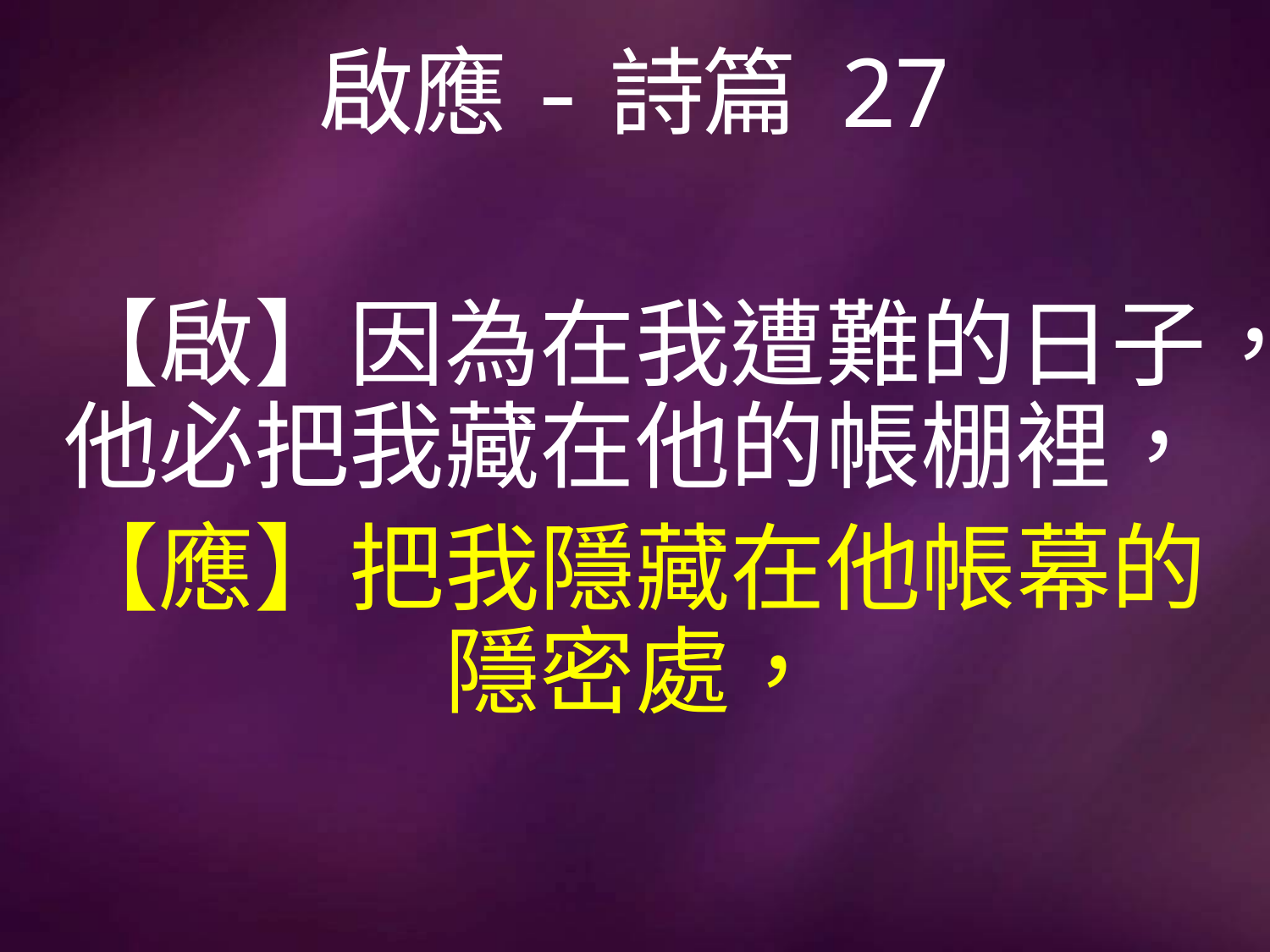

# 啟應-詩篇 27
【啟】因為在我遭難的日子，他必把我藏在他的帳棚裡，
【應】把我隱藏在他帳幕的隱密處，